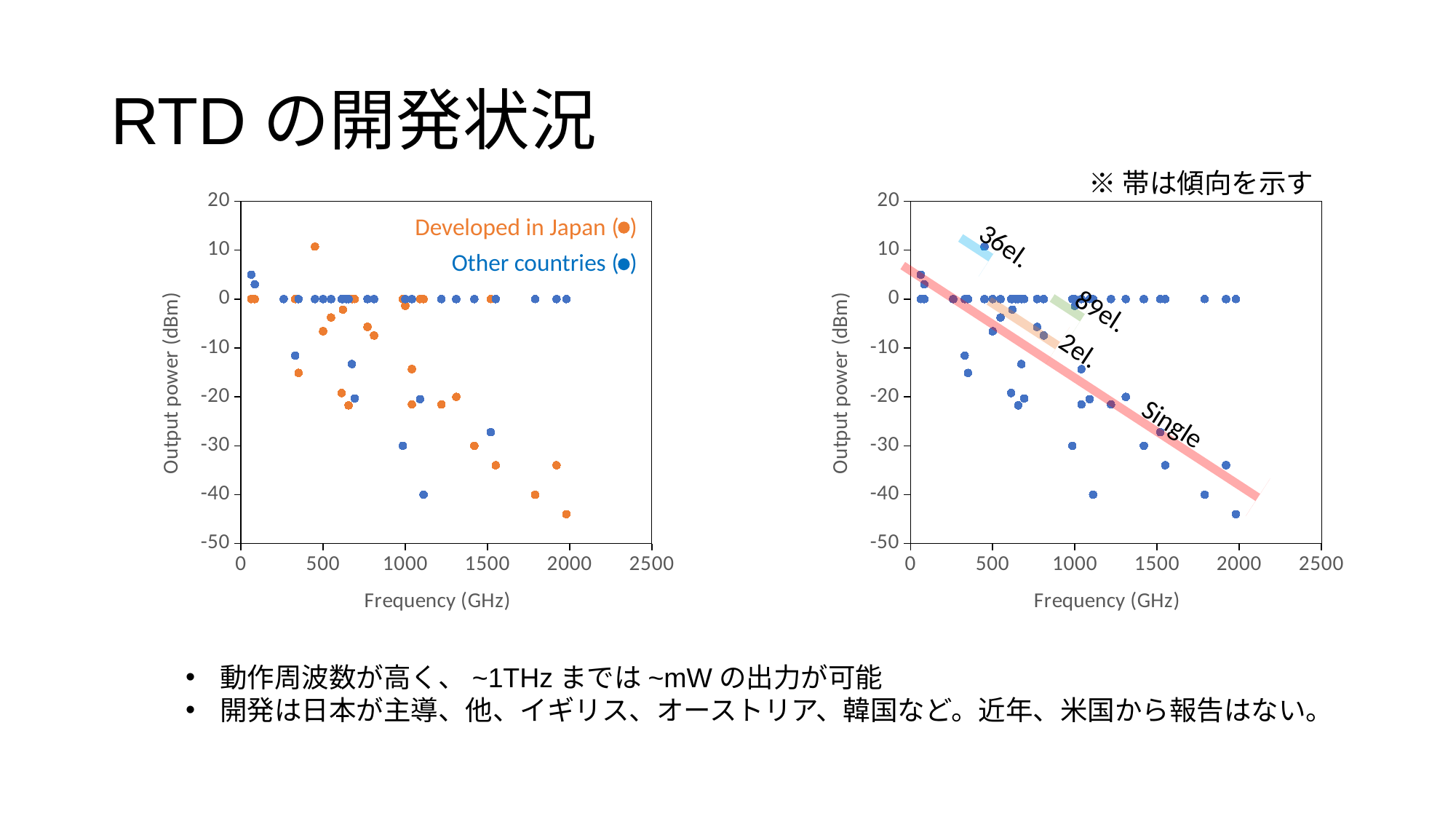

# RTDの開発状況
※帯は傾向を示す

### Chart

| Category | Output power (dBm) | Output power (dBm) |
|---|---|---|

### Chart

| Category | Output power (dBm) | Output power (dBm) |
|---|---|---|
Developed in Japan (  )

36el.

Other countries (  )

89el.

2el.

Single
動作周波数が高く、~1THzまでは~mWの出力が可能
開発は日本が主導、他、イギリス、オーストリア、韓国など。近年、米国から報告はない。